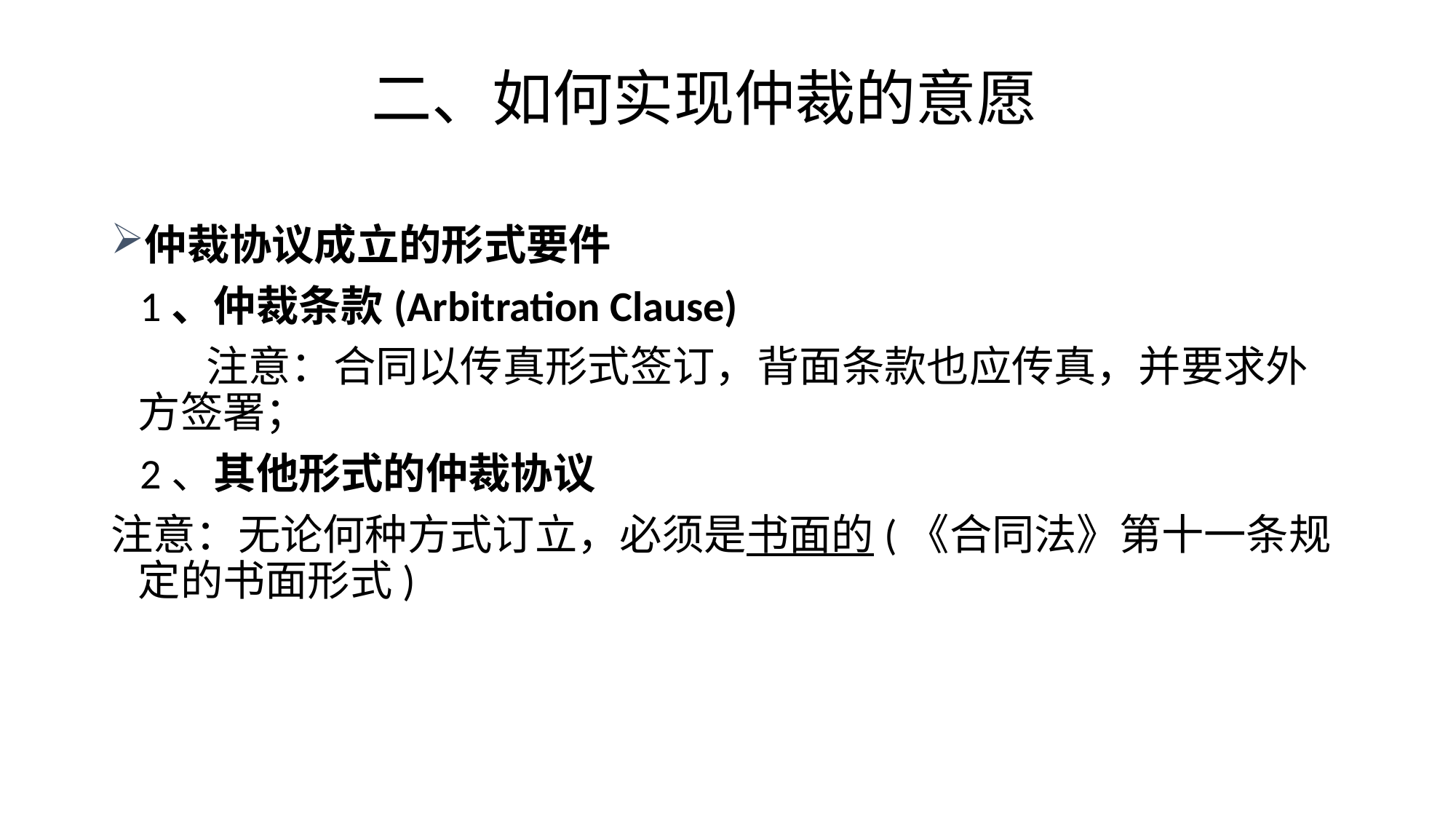

# 二、如何实现仲裁的意愿
仲裁协议成立的形式要件
   1、仲裁条款(Arbitration Clause)
         注意：合同以传真形式签订，背面条款也应传真，并要求外方签署；
   2、其他形式的仲裁协议
注意：无论何种方式订立，必须是书面的(《合同法》第十一条规定的书面形式)